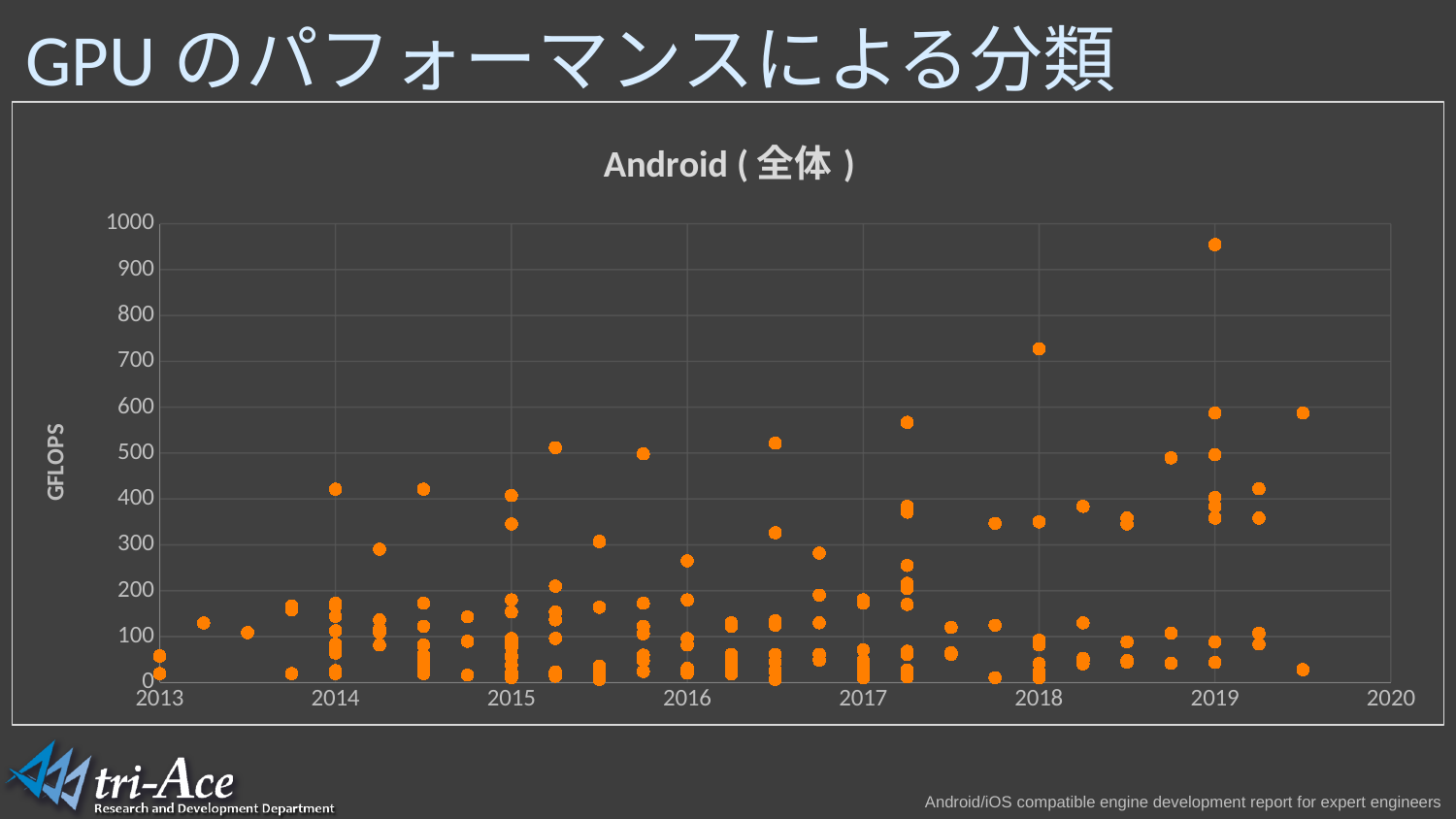

# GPUのパフォーマンスによる分類

### Chart: 　Android (全体)

| Category | Android SoC |
|---|---|